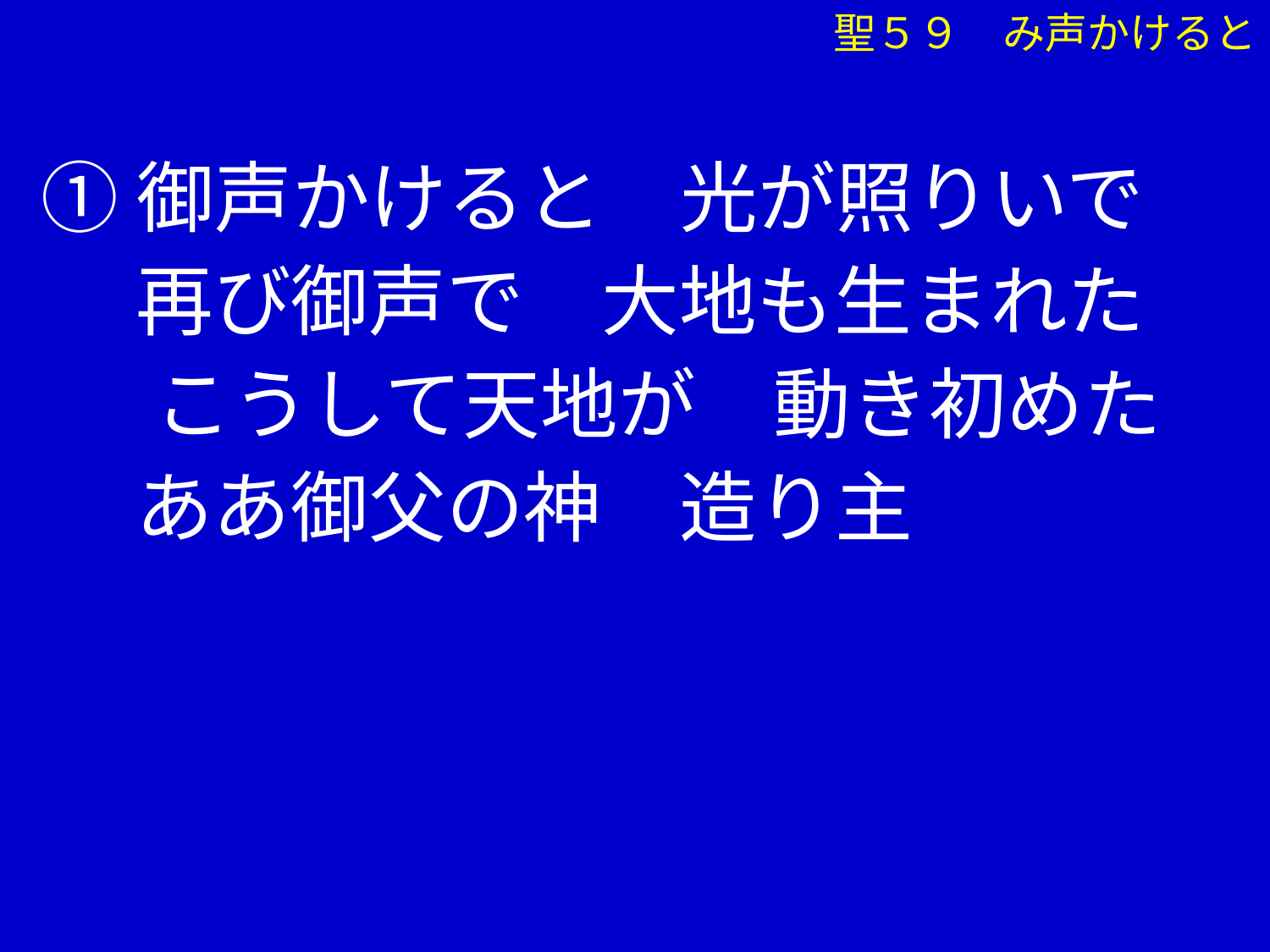

聖５９　み声かけると
①御声かけると　光が照りいで
　 再び御声で　大地も生まれた
 　こうして天地が　動き初めた
　 ああ御父の神　造り主